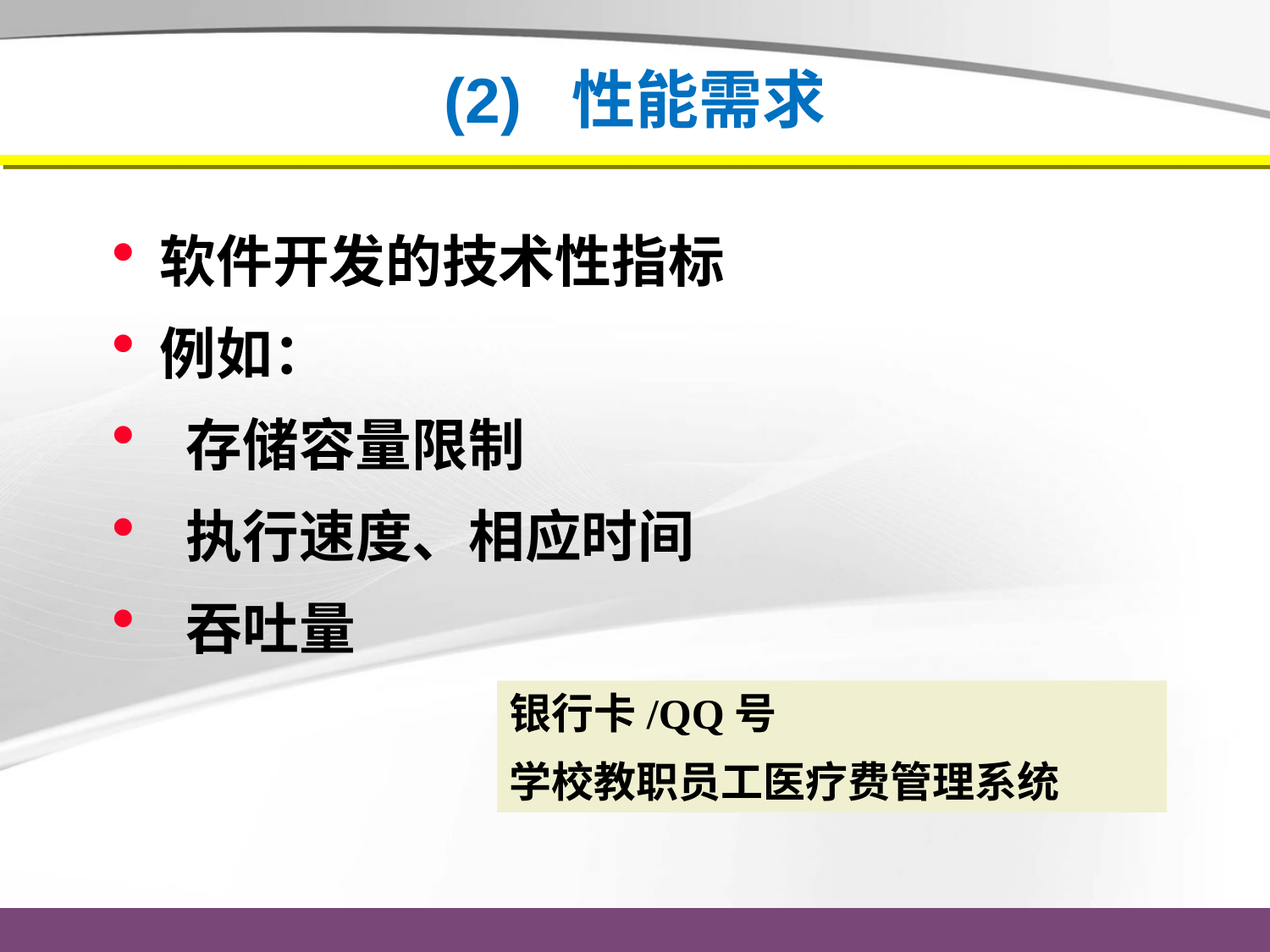

# (2)  性能需求
软件开发的技术性指标
例如：
 存储容量限制
 执行速度、相应时间
 吞吐量
银行卡/QQ号
学校教职员工医疗费管理系统